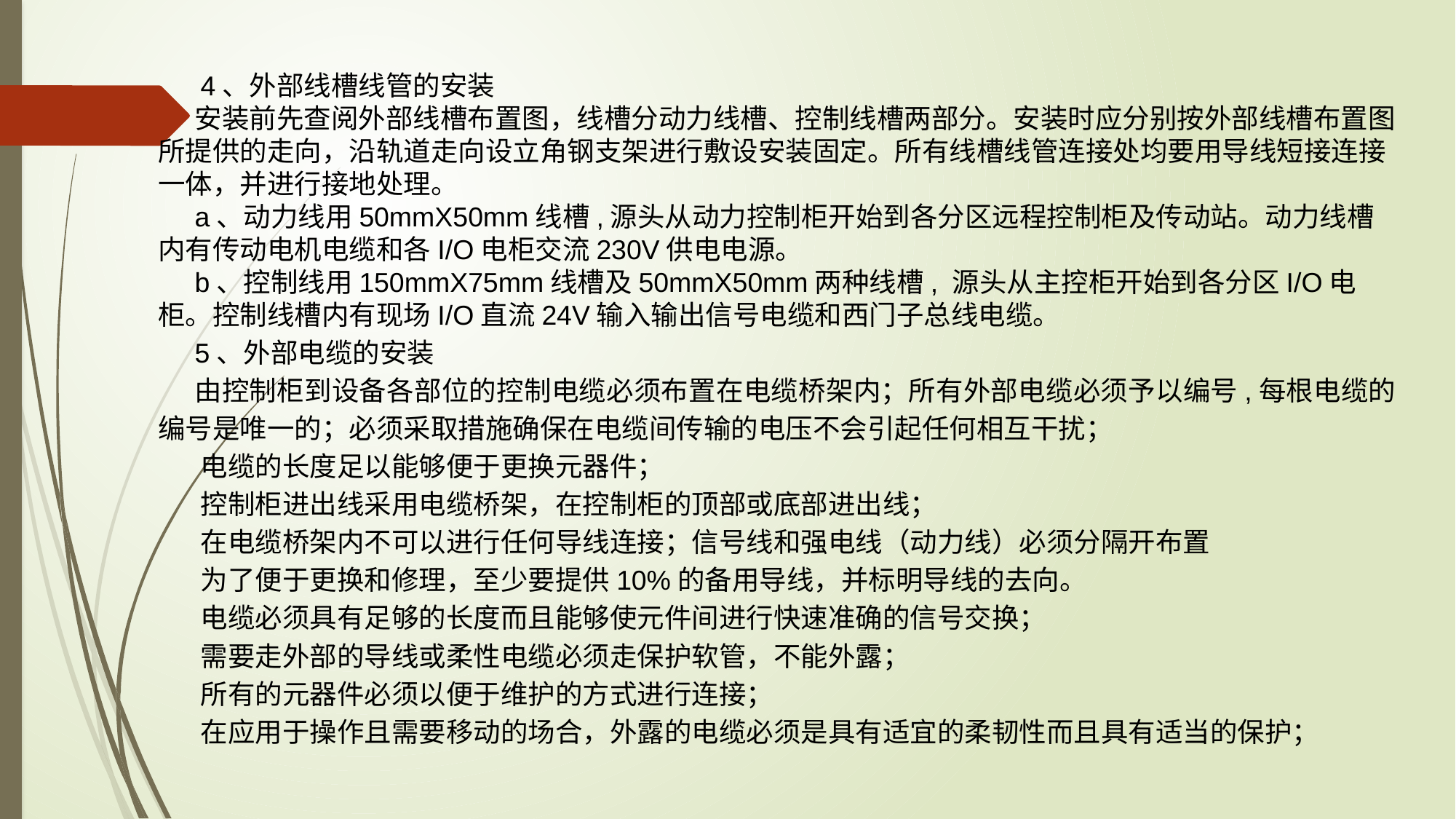

4、外部线槽线管的安装
安装前先查阅外部线槽布置图，线槽分动力线槽、控制线槽两部分。安装时应分别按外部线槽布置图所提供的走向，沿轨道走向设立角钢支架进行敷设安装固定。所有线槽线管连接处均要用导线短接连接一体，并进行接地处理。
a、动力线用50mmX50mm线槽,源头从动力控制柜开始到各分区远程控制柜及传动站。动力线槽内有传动电机电缆和各I/O电柜交流230V供电电源。
b、控制线用150mmX75mm线槽及50mmX50mm两种线槽, 源头从主控柜开始到各分区I/O电柜。控制线槽内有现场I/O直流24V输入输出信号电缆和西门子总线电缆。
5、外部电缆的安装
由控制柜到设备各部位的控制电缆必须布置在电缆桥架内；所有外部电缆必须予以编号,每根电缆的编号是唯一的；必须采取措施确保在电缆间传输的电压不会引起任何相互干扰；
电缆的长度足以能够便于更换元器件；
控制柜进出线采用电缆桥架，在控制柜的顶部或底部进出线；
在电缆桥架内不可以进行任何导线连接；信号线和强电线（动力线）必须分隔开布置
为了便于更换和修理，至少要提供10%的备用导线，并标明导线的去向。
电缆必须具有足够的长度而且能够使元件间进行快速准确的信号交换；
需要走外部的导线或柔性电缆必须走保护软管，不能外露；
所有的元器件必须以便于维护的方式进行连接；
在应用于操作且需要移动的场合，外露的电缆必须是具有适宜的柔韧性而且具有适当的保护；